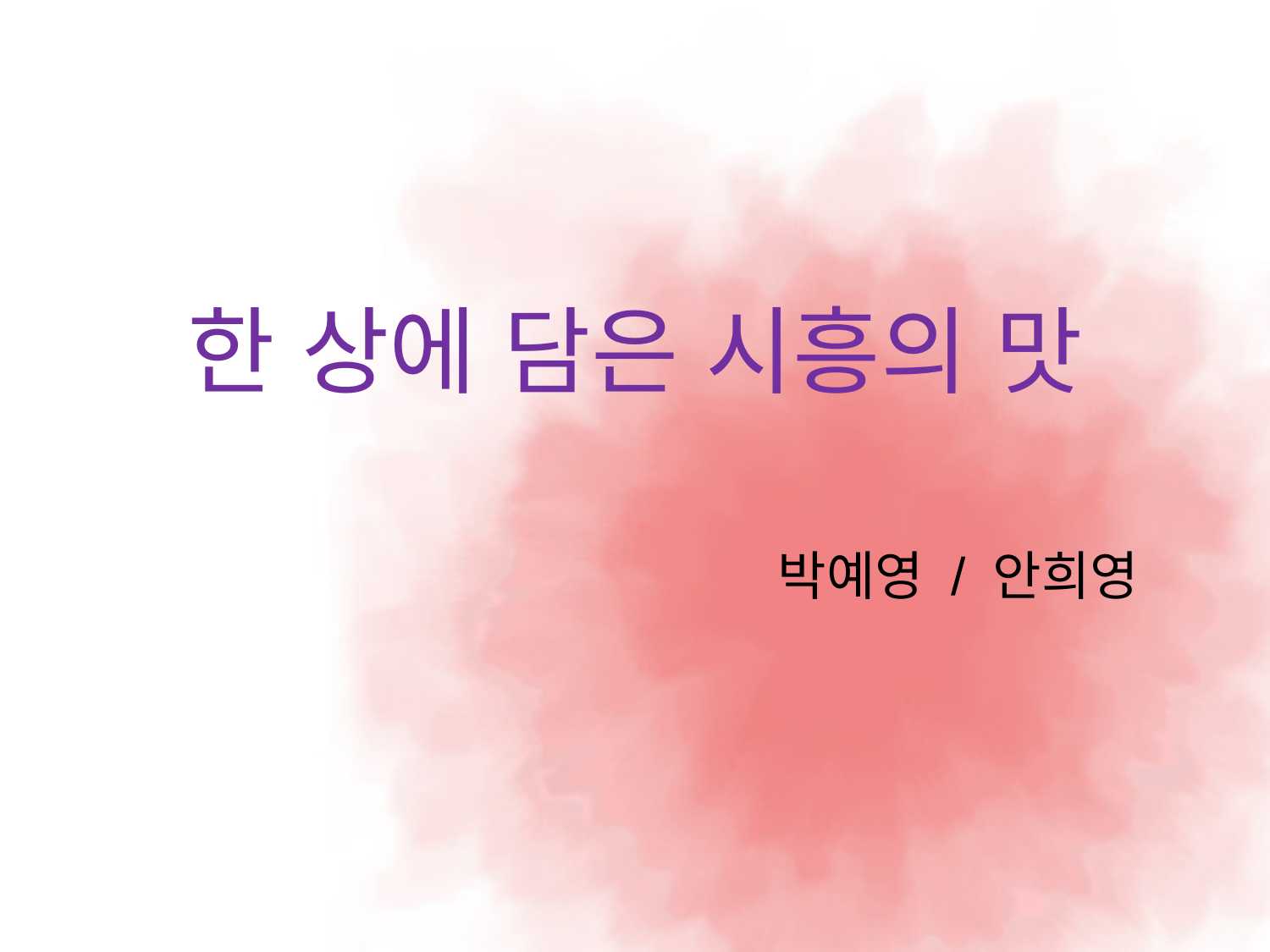

# 한 상에 담은 시흥의 맛
                          박예영 / 안희영